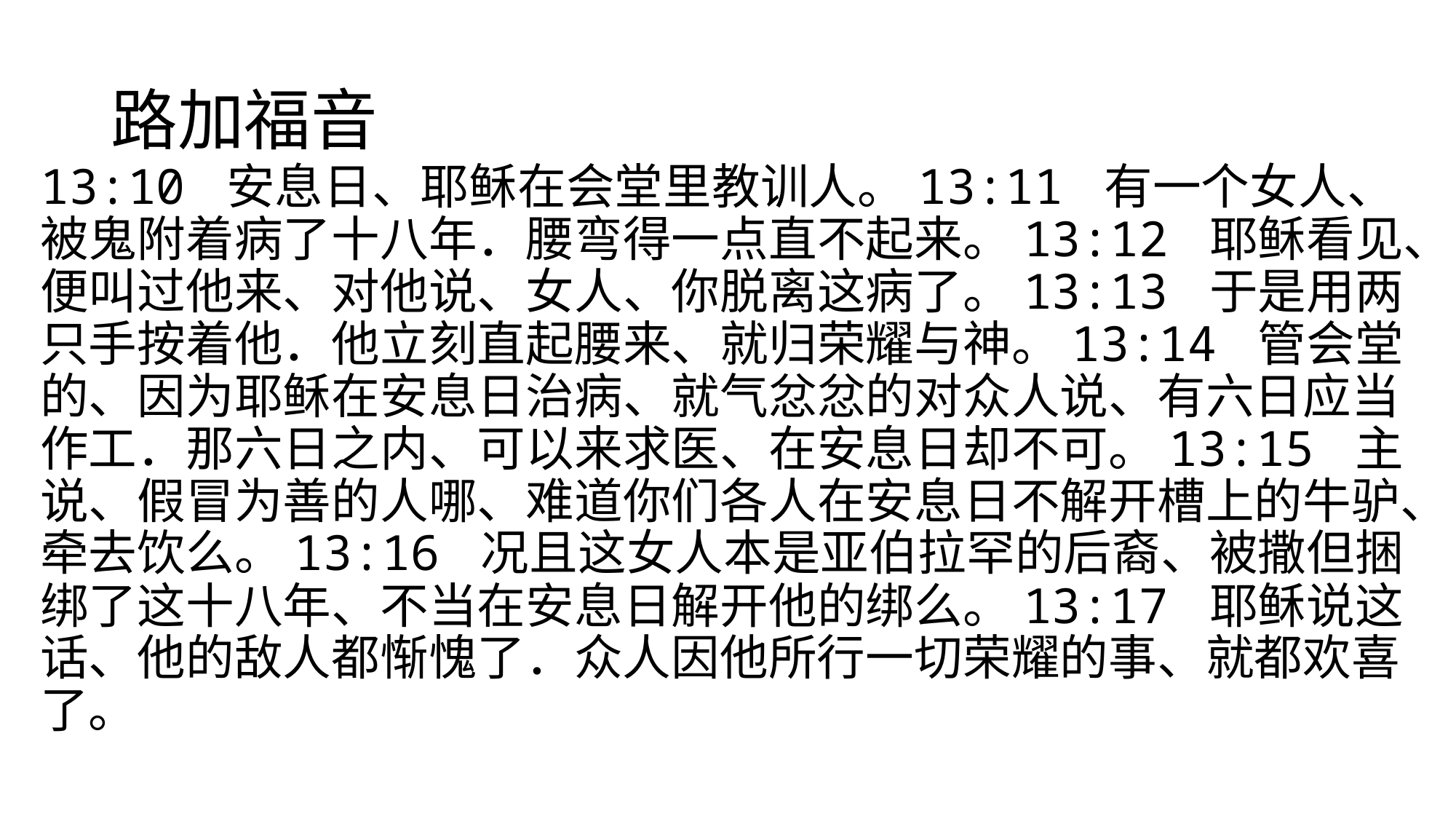

# 路加福音
13:10 安息日、耶稣在会堂里教训人。13:11 有一个女人、被鬼附着病了十八年．腰弯得一点直不起来。13:12 耶稣看见、便叫过他来、对他说、女人、你脱离这病了。13:13 于是用两只手按着他．他立刻直起腰来、就归荣耀与神。13:14 管会堂的、因为耶稣在安息日治病、就气忿忿的对众人说、有六日应当作工．那六日之内、可以来求医、在安息日却不可。13:15 主说、假冒为善的人哪、难道你们各人在安息日不解开槽上的牛驴、牵去饮么。13:16 况且这女人本是亚伯拉罕的后裔、被撒但捆绑了这十八年、不当在安息日解开他的绑么。13:17 耶稣说这话、他的敌人都惭愧了．众人因他所行一切荣耀的事、就都欢喜了。